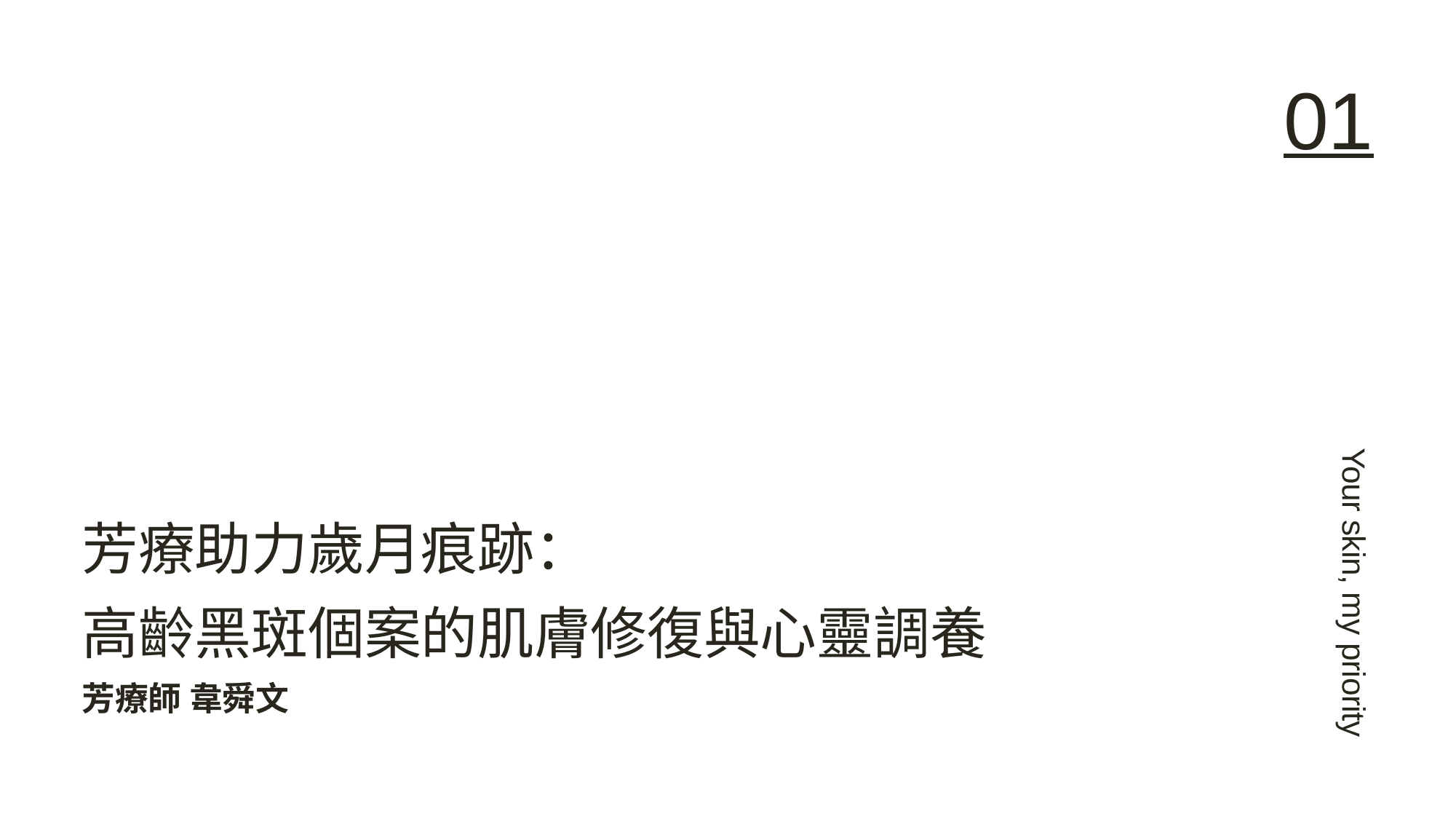

01
芳療助力歲月痕跡：
高齡黑斑個案的肌膚修復與心靈調養
Your skin, my priority
芳療師 韋舜文